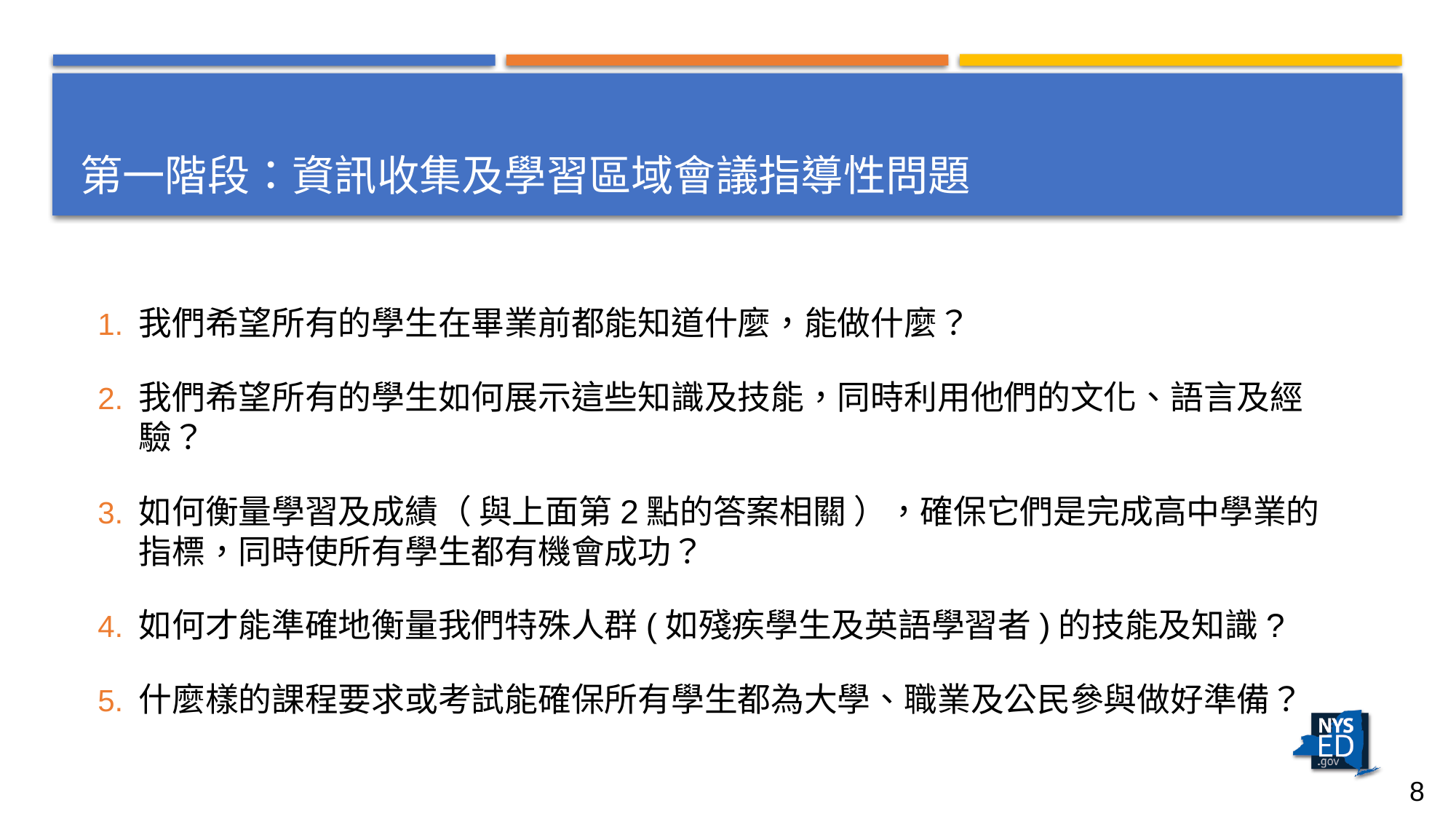

# 第一階段：資訊收集及學習區域會議指導性問題
我們希望所有的學生在畢業前都能知道什麼，能做什麼？
我們希望所有的學生如何展示這些知識及技能，同時利用他們的文化、語言及經驗？
如何衡量學習及成績（ 與上面第2點的答案相關 ），確保它們是完成高中學業的指標，同時使所有學生都有機會成功？
如何才能準確地衡量我們特殊人群(如殘疾學生及英語學習者)的技能及知識?
什麼樣的課程要求或考試能確保所有學生都為大學、職業及公民參與做好準備？